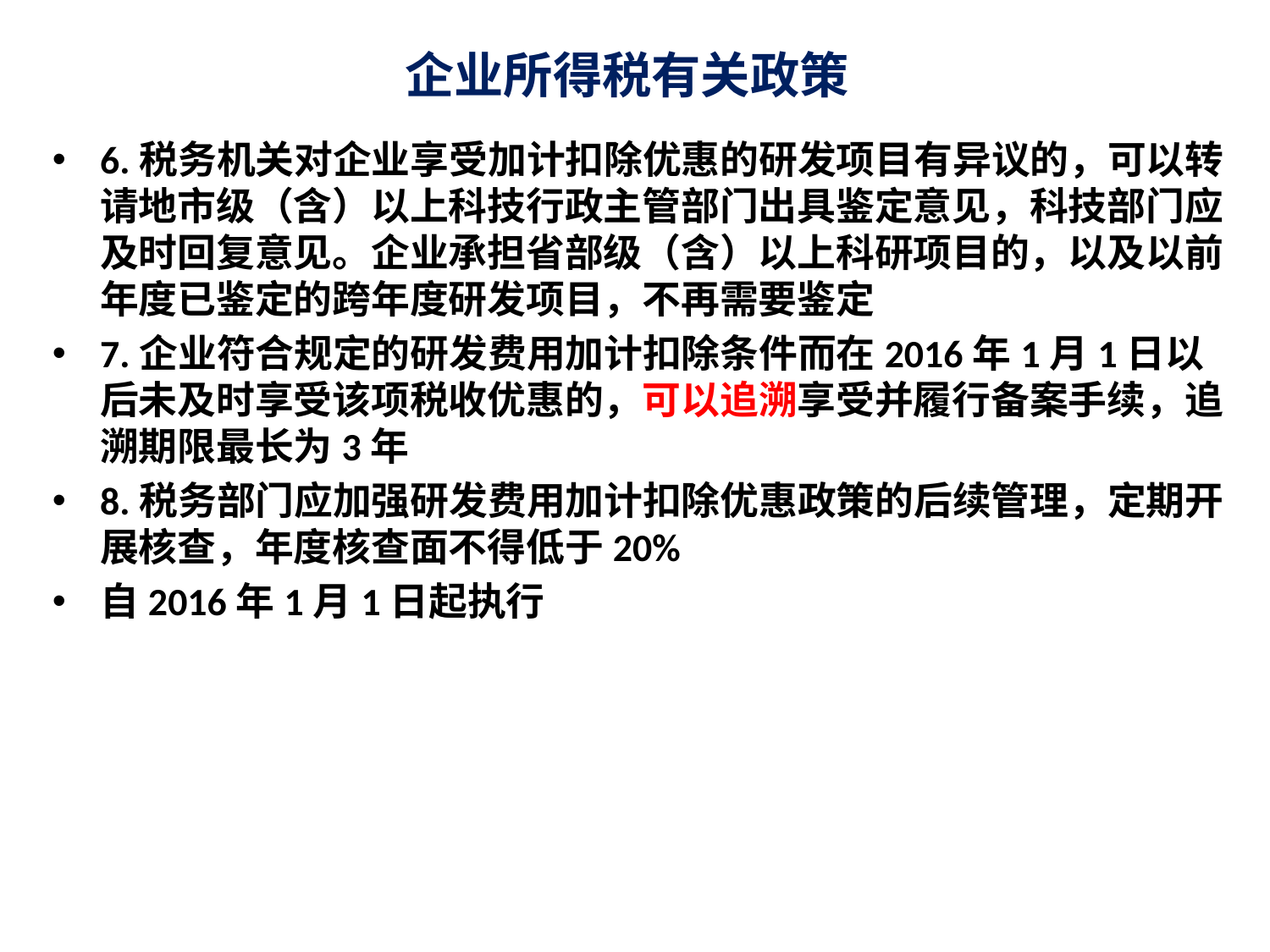

# 企业所得税有关政策
6.税务机关对企业享受加计扣除优惠的研发项目有异议的，可以转请地市级（含）以上科技行政主管部门出具鉴定意见，科技部门应及时回复意见。企业承担省部级（含）以上科研项目的，以及以前年度已鉴定的跨年度研发项目，不再需要鉴定
7.企业符合规定的研发费用加计扣除条件而在2016年1月1日以后未及时享受该项税收优惠的，可以追溯享受并履行备案手续，追溯期限最长为3年
8.税务部门应加强研发费用加计扣除优惠政策的后续管理，定期开展核查，年度核查面不得低于20%
自2016年1月1日起执行